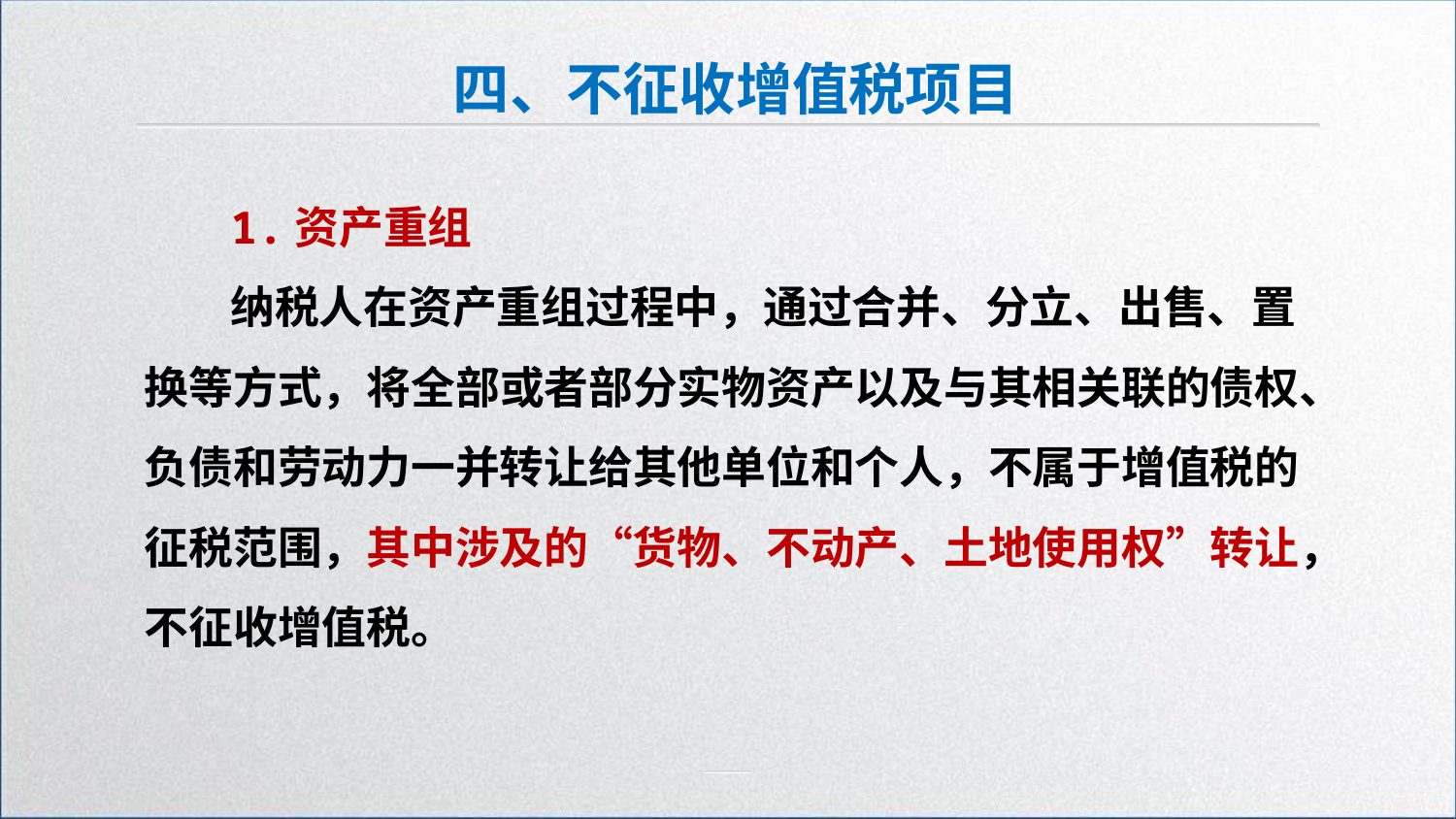

四、不征收增值税项目
1.资产重组
纳税人在资产重组过程中，通过合并、分立、出售、置换等方式，将全部或者部分实物资产以及与其相关联的债权、负债和劳动力一并转让给其他单位和个人，不属于增值税的征税范围，其中涉及的“货物、不动产、土地使用权”转让，不征收增值税。